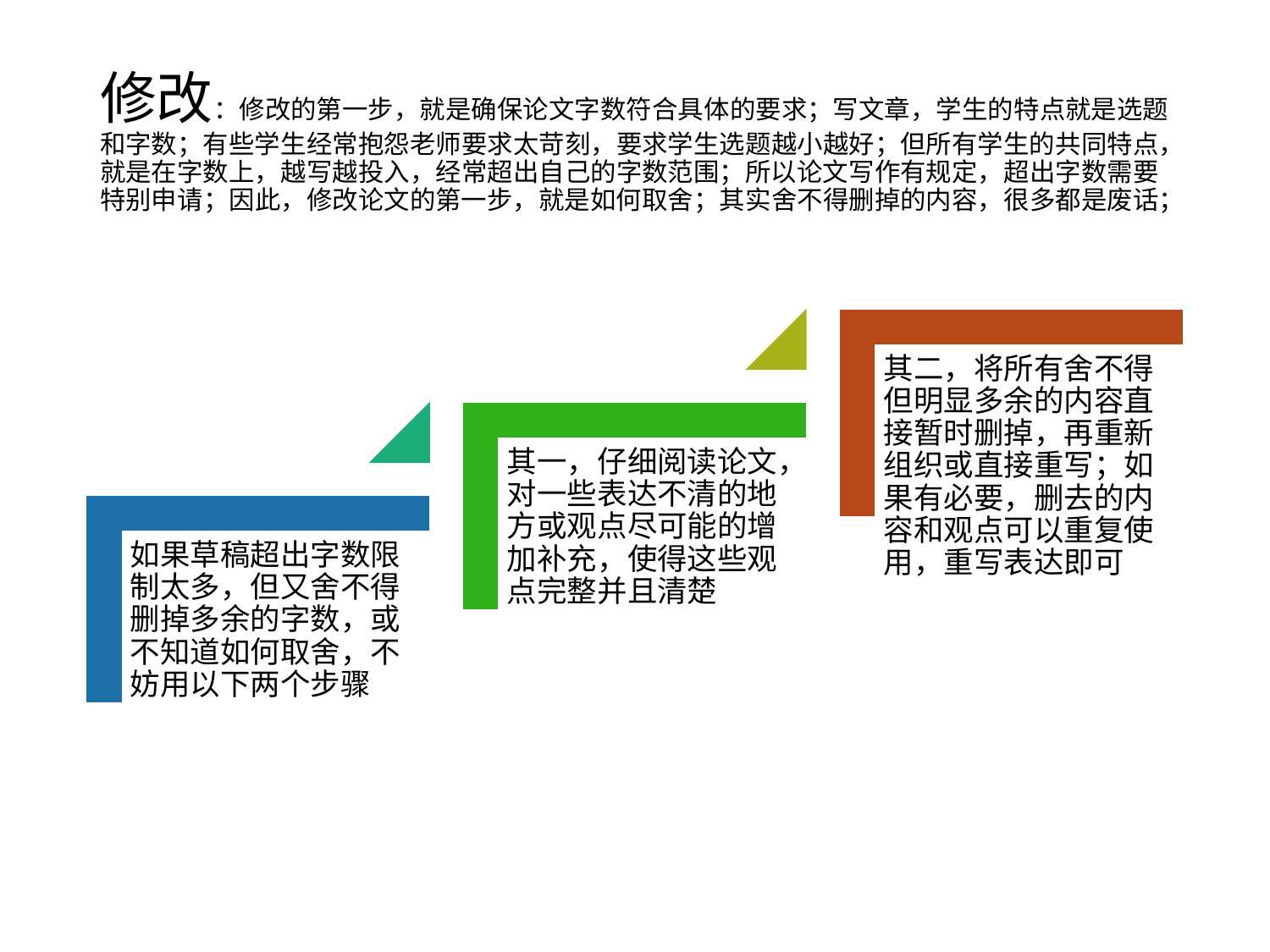

# 修改：修改的第一步，就是确保论文字数符合具体的要求；写文章，学生的特点就是选题和字数；有些学生经常抱怨老师要求太苛刻，要求学生选题越小越好；但所有学生的共同特点，就是在字数上，越写越投入，经常超出自己的字数范围；所以论文写作有规定，超出字数需要特别申请；因此，修改论文的第一步，就是如何取舍；其实舍不得删掉的内容，很多都是废话；
如果草稿超出字数限制太多，但又舍不得删掉多余的字数，或不知道如何取舍，不妨用以下两个步骤
其一，仔细阅读论文，对一些表达不清的地方或观点尽可能的增加补充，使得这些观点完整并且清楚
其二，将所有舍不得但明显多余的内容直接暂时删掉，再重新组织或直接重写；如果有必要，删去的内容和观点可以重复使用，重写表达即可